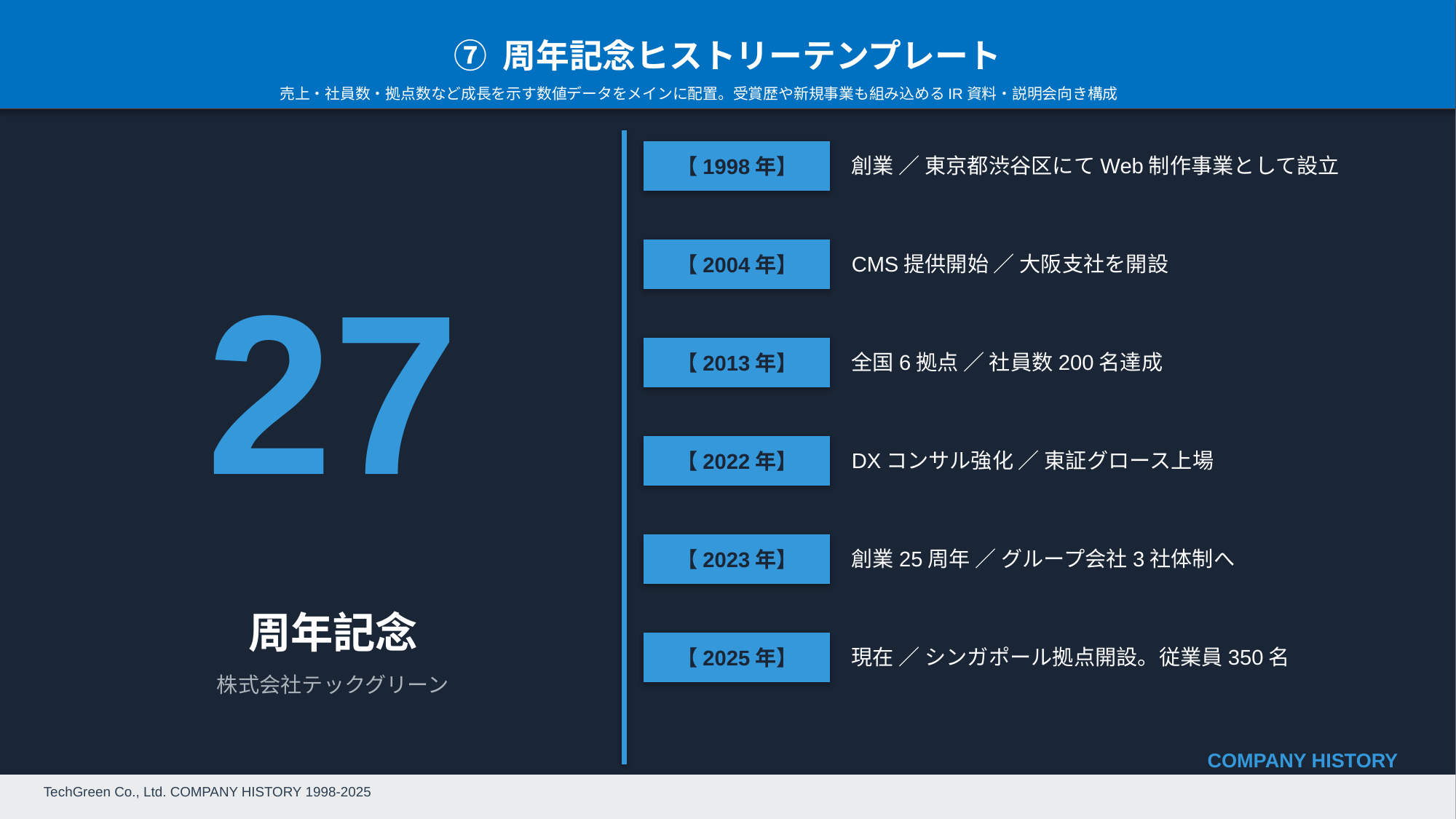

⑦ 周年記念ヒストリーテンプレート
売上・社員数・拠点数など成長を示す数値データをメインに配置。受賞歴や新規事業も組み込めるIR資料・説明会向き構成

【1998年】
創業 ／ 東京都渋谷区にてWeb制作事業として設立
【2004年】
27
CMS提供開始 ／ 大阪支社を開設
【2013年】
全国6拠点 ／ 社員数200名達成
【2022年】
DXコンサル強化 ／ 東証グロース上場
【2023年】
創業25周年 ／ グループ会社3社体制へ
周年記念
【2025年】
現在 ／ シンガポール拠点開設。従業員350名
株式会社テックグリーン
COMPANY HISTORY

TechGreen Co., Ltd. COMPANY HISTORY 1998-2025